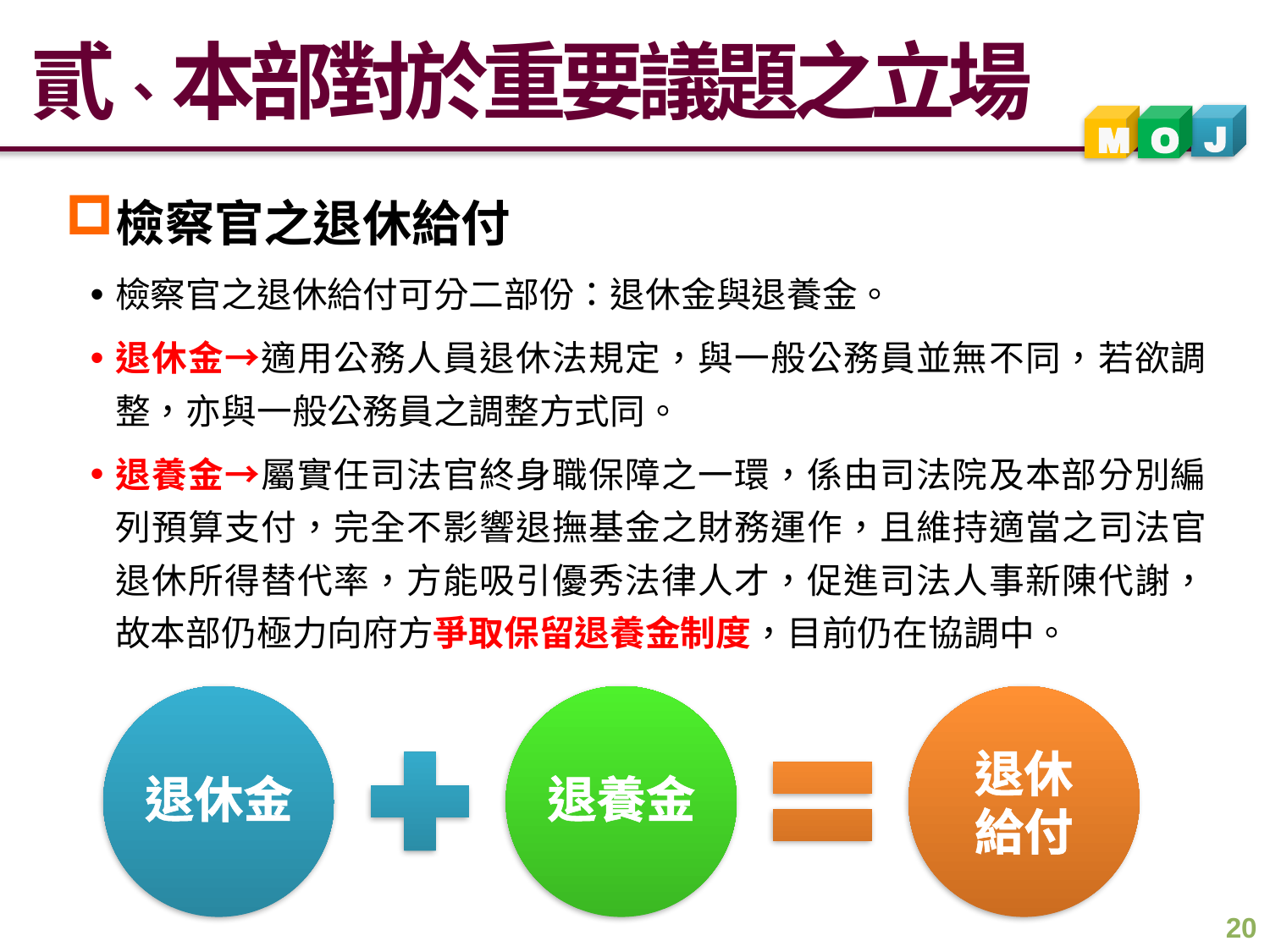

貳、本部對於重要議題之立場
J
M
O
檢察官之退休給付
檢察官之退休給付可分二部份：退休金與退養金。
退休金→適用公務人員退休法規定，與一般公務員並無不同，若欲調整，亦與一般公務員之調整方式同。
退養金→屬實任司法官終身職保障之一環，係由司法院及本部分別編列預算支付，完全不影響退撫基金之財務運作，且維持適當之司法官退休所得替代率，方能吸引優秀法律人才，促進司法人事新陳代謝，故本部仍極力向府方爭取保留退養金制度，目前仍在協調中。
退休金

退養金

退休
給付
20